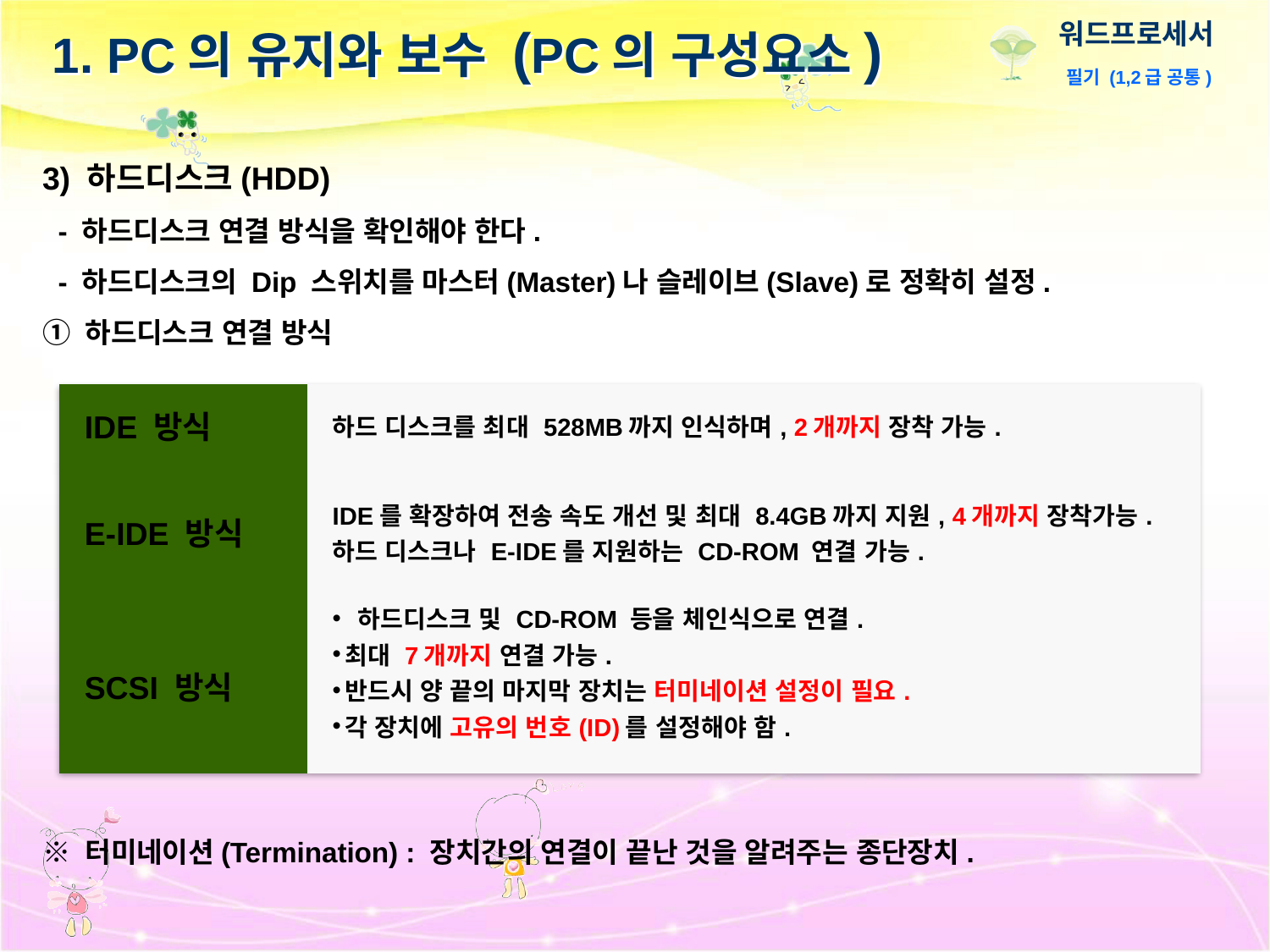

# 1. PC의 유지와 보수 (PC의 구성요소)
3) 하드디스크(HDD)
  - 하드디스크 연결 방식을 확인해야 한다.
  - 하드디스크의 Dip 스위치를 마스터(Master)나 슬레이브(Slave)로 정확히 설정.
① 하드디스크 연결 방식

※ 터미네이션(Termination) : 장치간의 연결이 끝난 것을 알려주는 종단장치.
| IDE 방식 | 하드 디스크를 최대 528MB까지 인식하며, 2개까지 장착 가능. |
| --- | --- |
| E-IDE 방식 | IDE를 확장하여 전송 속도 개선 및 최대 8.4GB까지 지원, 4개까지 장착가능. 하드 디스크나 E-IDE를 지원하는 CD-ROM 연결 가능. |
| SCSI 방식 | 하드디스크 및 CD-ROM 등을 체인식으로 연결. 최대 7개까지 연결 가능. 반드시 양 끝의 마지막 장치는 터미네이션 설정이 필요. 각 장치에 고유의 번호(ID)를 설정해야 함. |